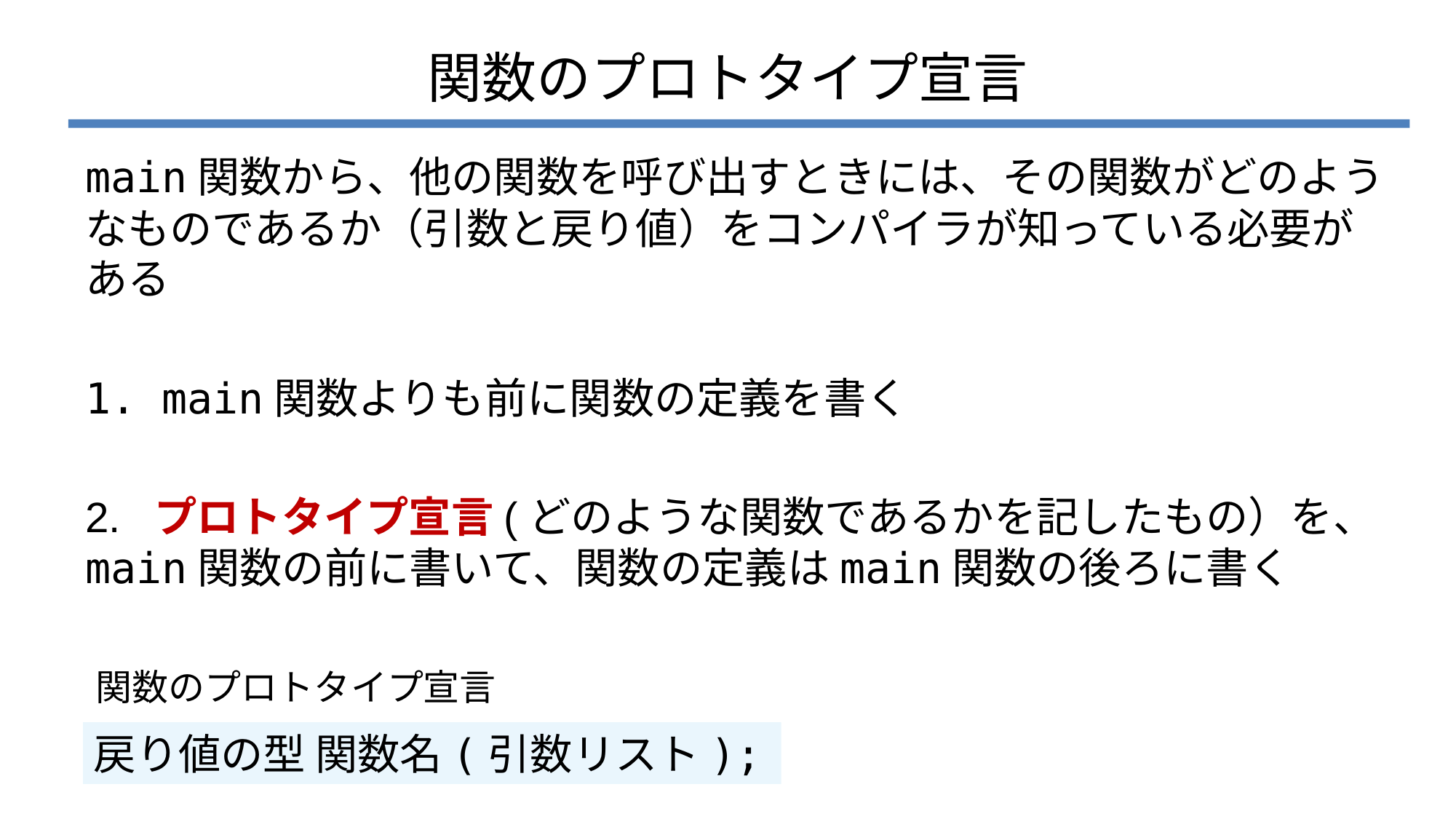

# 関数のプロトタイプ宣言
main関数から、他の関数を呼び出すときには、その関数がどのようなものであるか（引数と戻り値）をコンパイラが知っている必要がある

1. main関数よりも前に関数の定義を書く

2.  プロトタイプ宣言(どのような関数であるかを記したもの）を、main関数の前に書いて、関数の定義はmain関数の後ろに書く

関数のプロトタイプ宣言
戻り値の型 関数名(引数リスト);